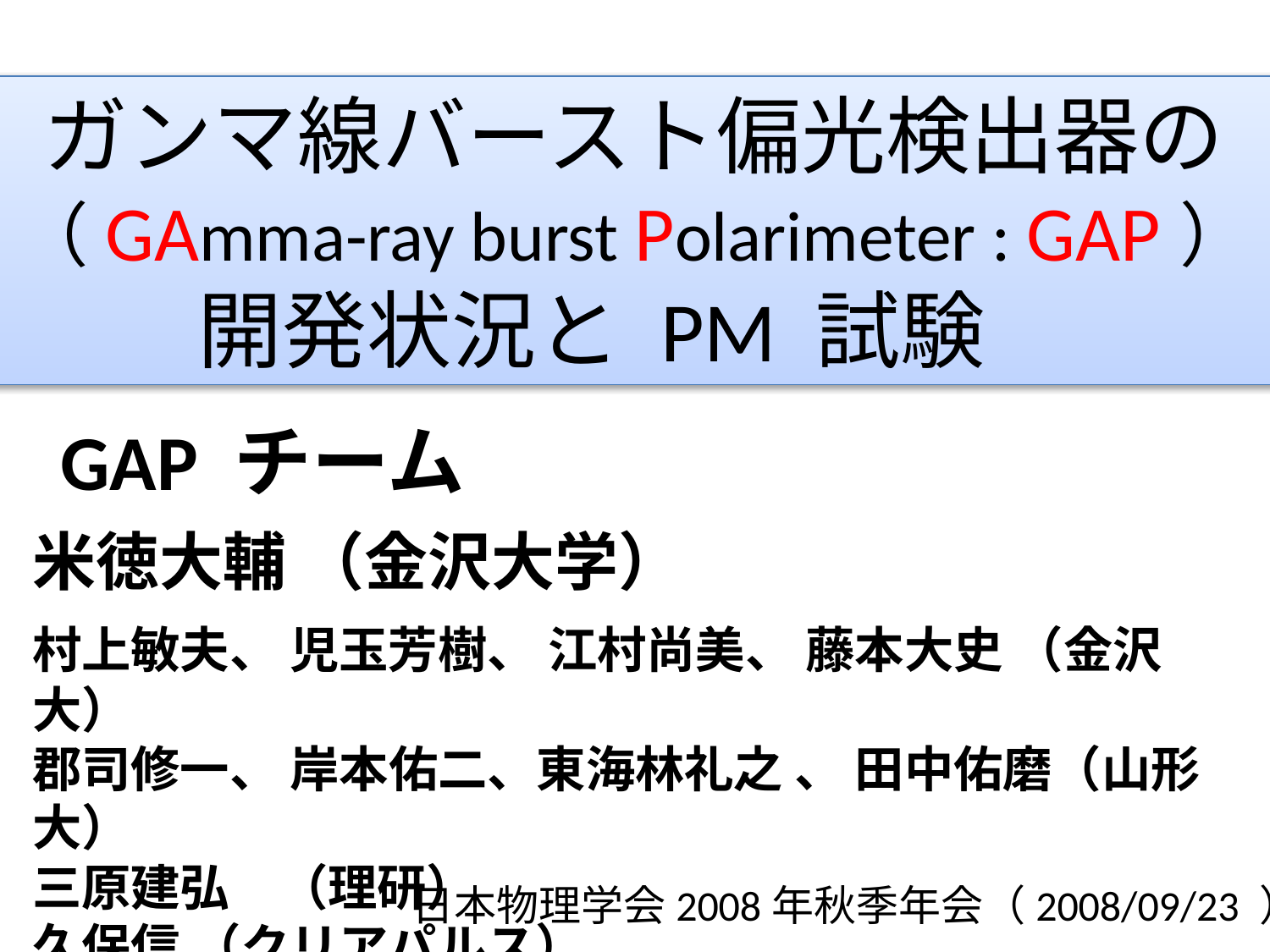

ガンマ線バースト偏光検出器の
（GAmma-ray burst Polarimeter : GAP）
開発状況と PM 試験
GAP チーム
米徳大輔 （金沢大学）

村上敏夫、 児玉芳樹、 江村尚美、 藤本大史 （金沢大）
郡司修一、 岸本佑二、東海林礼之 、 田中佑磨（山形大）
三原建弘　（理研）
久保信 （クリアパルス）
日本物理学会2008年秋季年会（2008/09/23 ）